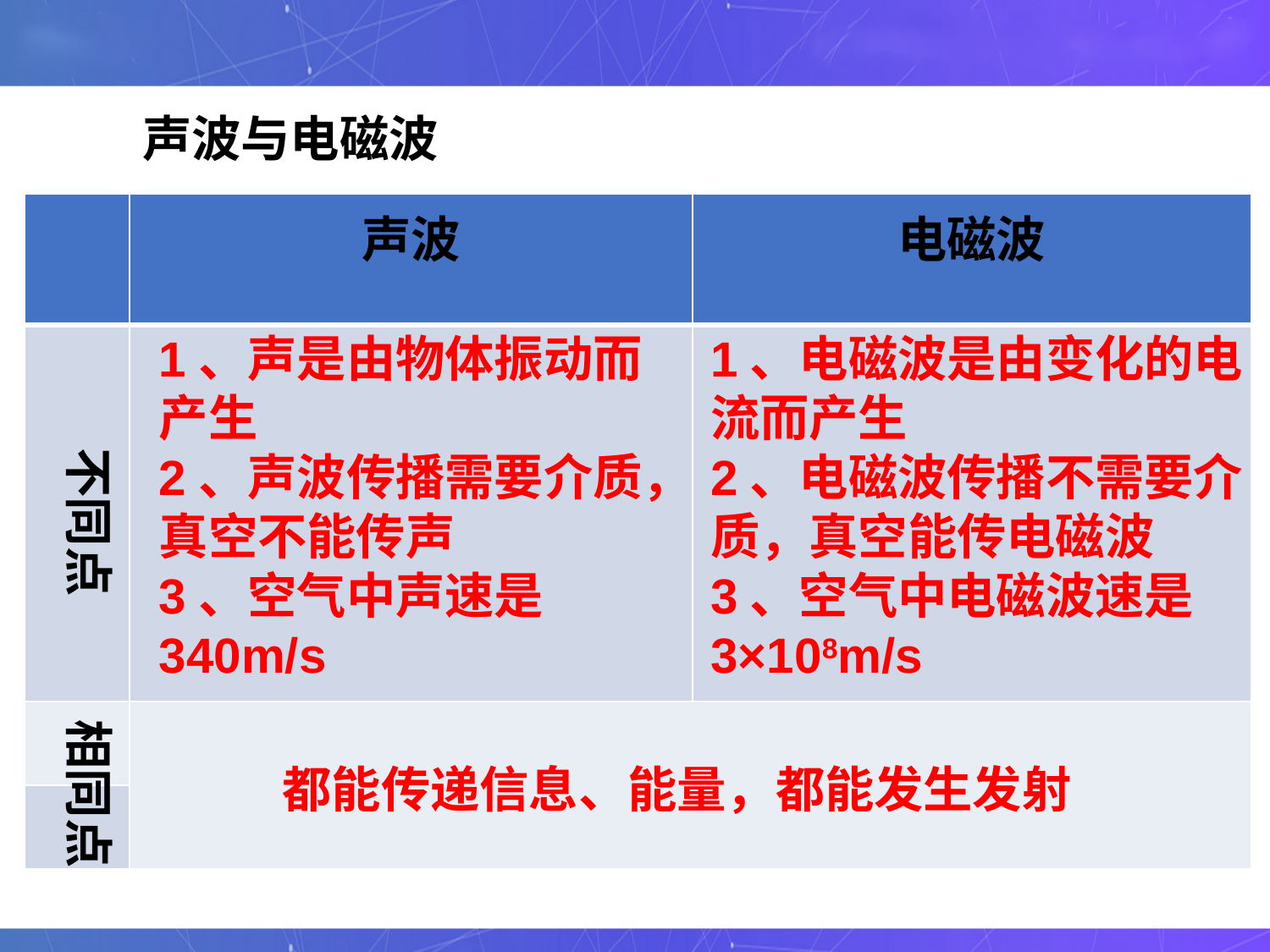

声波与电磁波
|  | 声波 | 电磁波 |
| --- | --- | --- |
|  |  |  |
|  |  |  |
|  |  |  |
1、声是由物体振动而产生
2、声波传播需要介质，真空不能传声
3、空气中声速是340m/s
1、电磁波是由变化的电流而产生
2、电磁波传播不需要介质，真空能传电磁波
3、空气中电磁波速是3×108m/s
不同点
相同点
都能传递信息、能量，都能发生发射